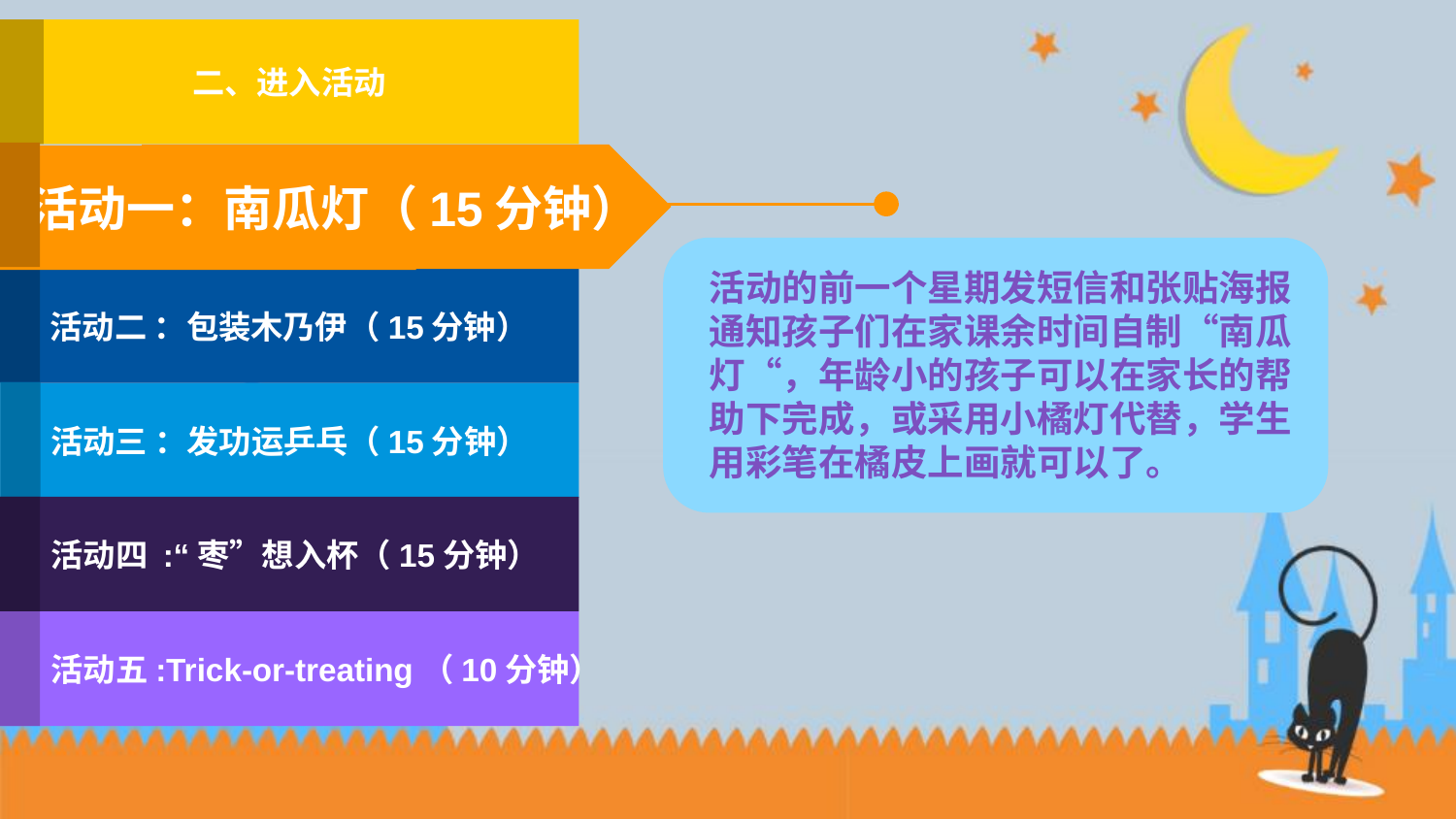

二、进入活动

活动一：南瓜灯（15分钟）

活动的前一个星期发短信和张贴海报通知孩子们在家课余时间自制“南瓜灯“，年龄小的孩子可以在家长的帮助下完成，或采用小橘灯代替，学生用彩笔在橘皮上画就可以了。

活动二 ：包装木乃伊（15分钟）

活动三 ：发功运乒乓（15分钟）
    活动四 :“枣”想入杯（15分钟）

    活动五:Trick-or-treating（10分钟）